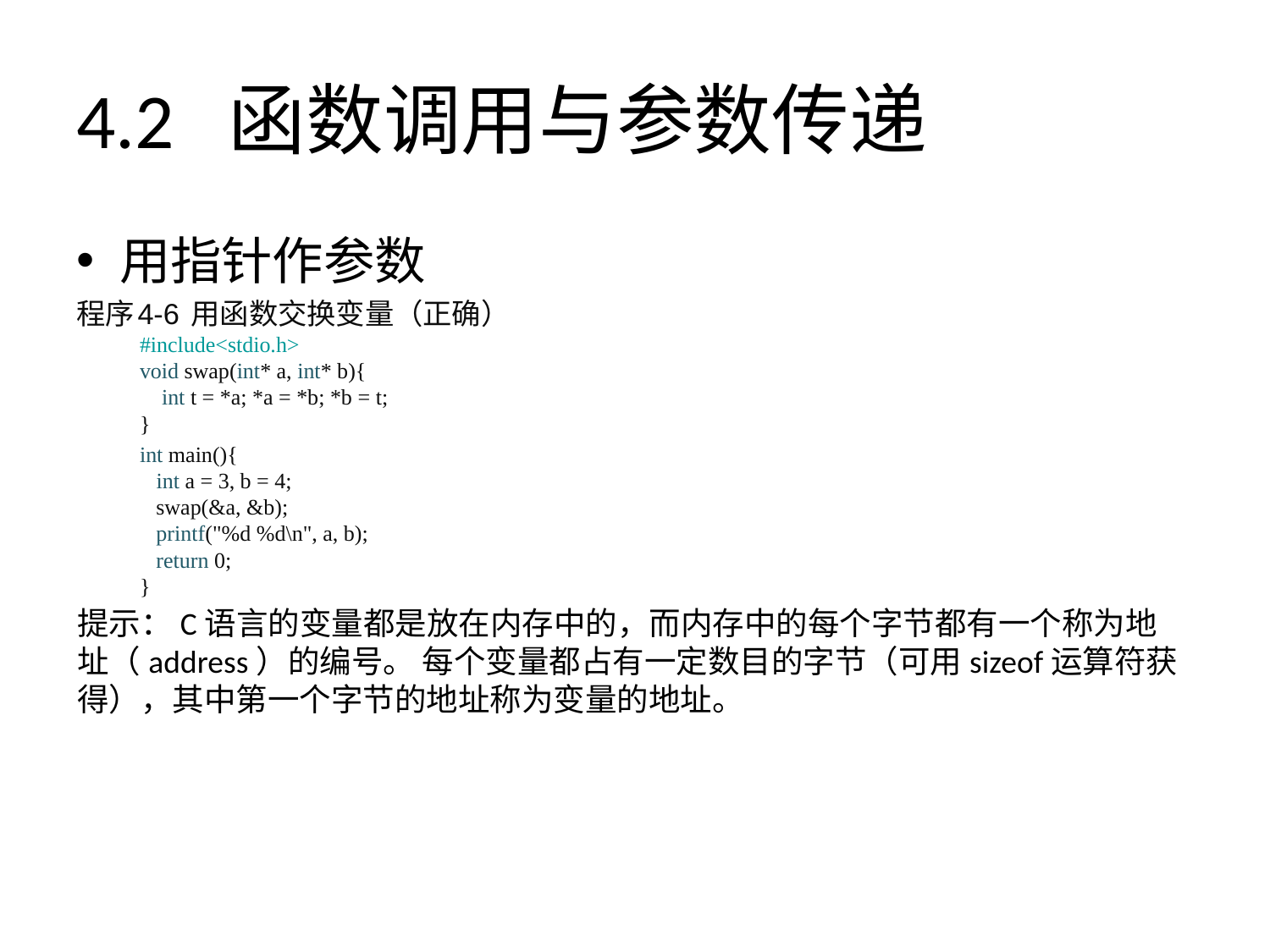

# 4.2  函数调用与参数传递
用指针作参数
程序4-6 用函数交换变量（正确）
	#include<stdio.h>
	void swap(int* a, int* b){
  	    int t = *a; *a = *b; *b = t;
	}
	int main(){
	   int a = 3, b = 4;
	   swap(&a, &b);
	   printf("%d %d\n", a, b);
	   return 0;
	}

提示：C语言的变量都是放在内存中的，而内存中的每个字节都有一个称为地址（address）的编号。 每个变量都占有一定数目的字节（可用sizeof运算符获得），其中第一个字节的地址称为变量的地址。